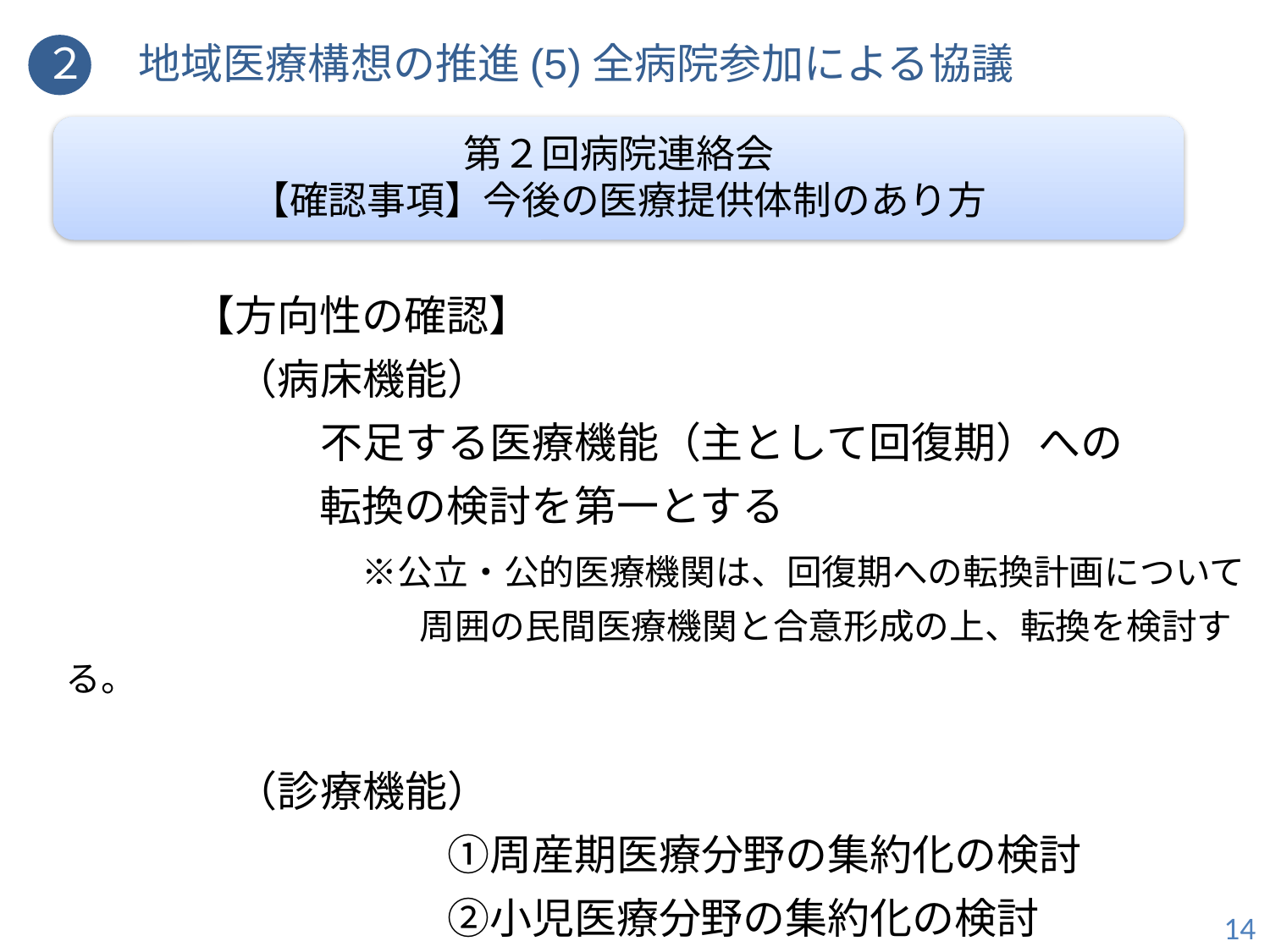

２ 　地域医療構想の推進(5)全病院参加による協議

第２回病院連絡会
【確認事項】今後の医療提供体制のあり方
　　　　【方向性の確認】
　　　　（病床機能）
　　　　　　不足する医療機能（主として回復期）への
　　　　　　転換の検討を第一とする
　　　　　　　※公立・公的医療機関は、回復期への転換計画について
　　　　　　　　　　周囲の民間医療機関と合意形成の上、転換を検討する。

　　　　（診療機能）
　　　　　　　　　①周産期医療分野の集約化の検討
　　　　　　　　　②小児医療分野の集約化の検討
14